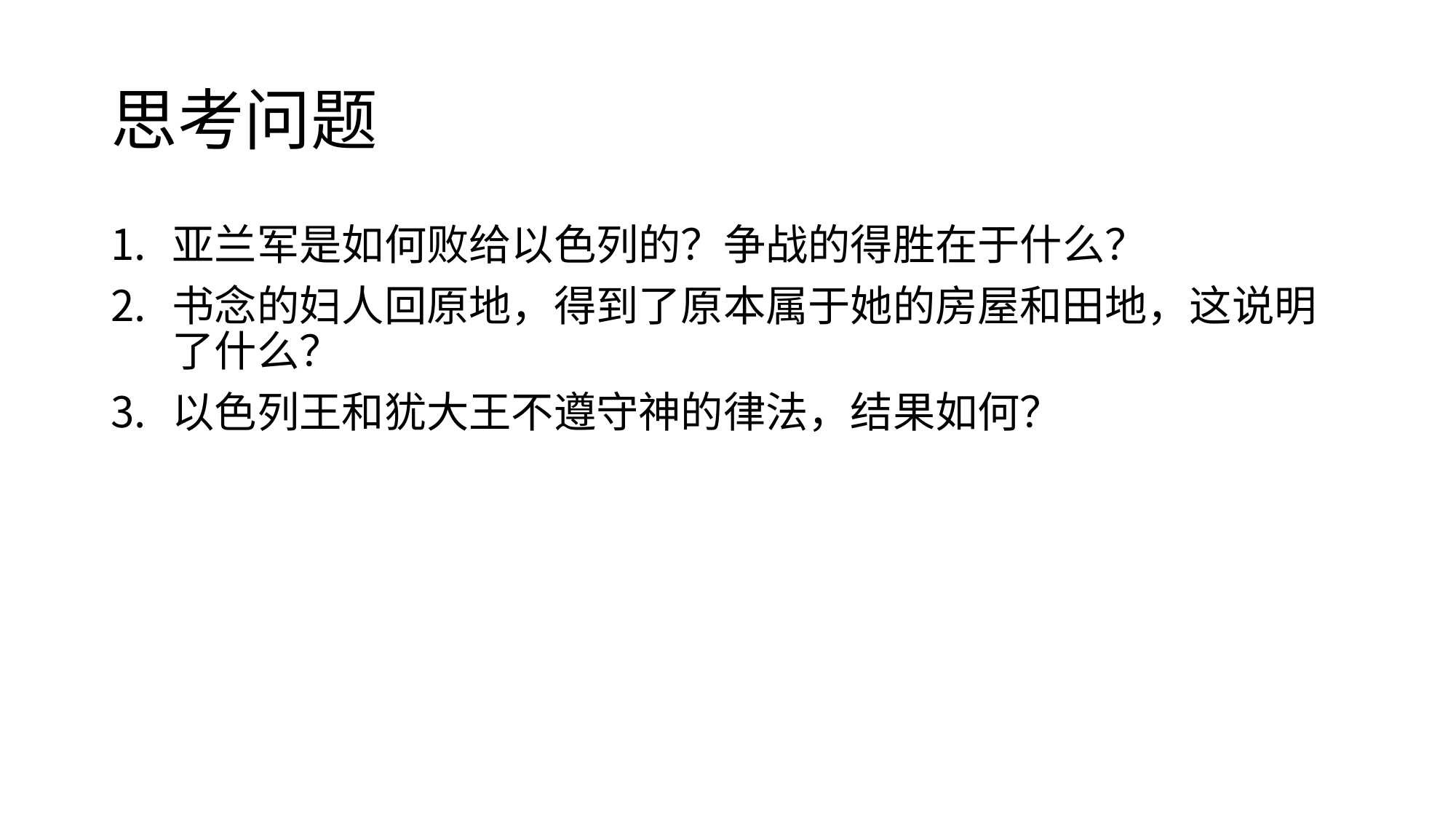

# 思考问题
亚兰军是如何败给以色列的？争战的得胜在于什么？
书念的妇人回原地，得到了原本属于她的房屋和田地，这说明了什么？
以色列王和犹大王不遵守神的律法，结果如何？